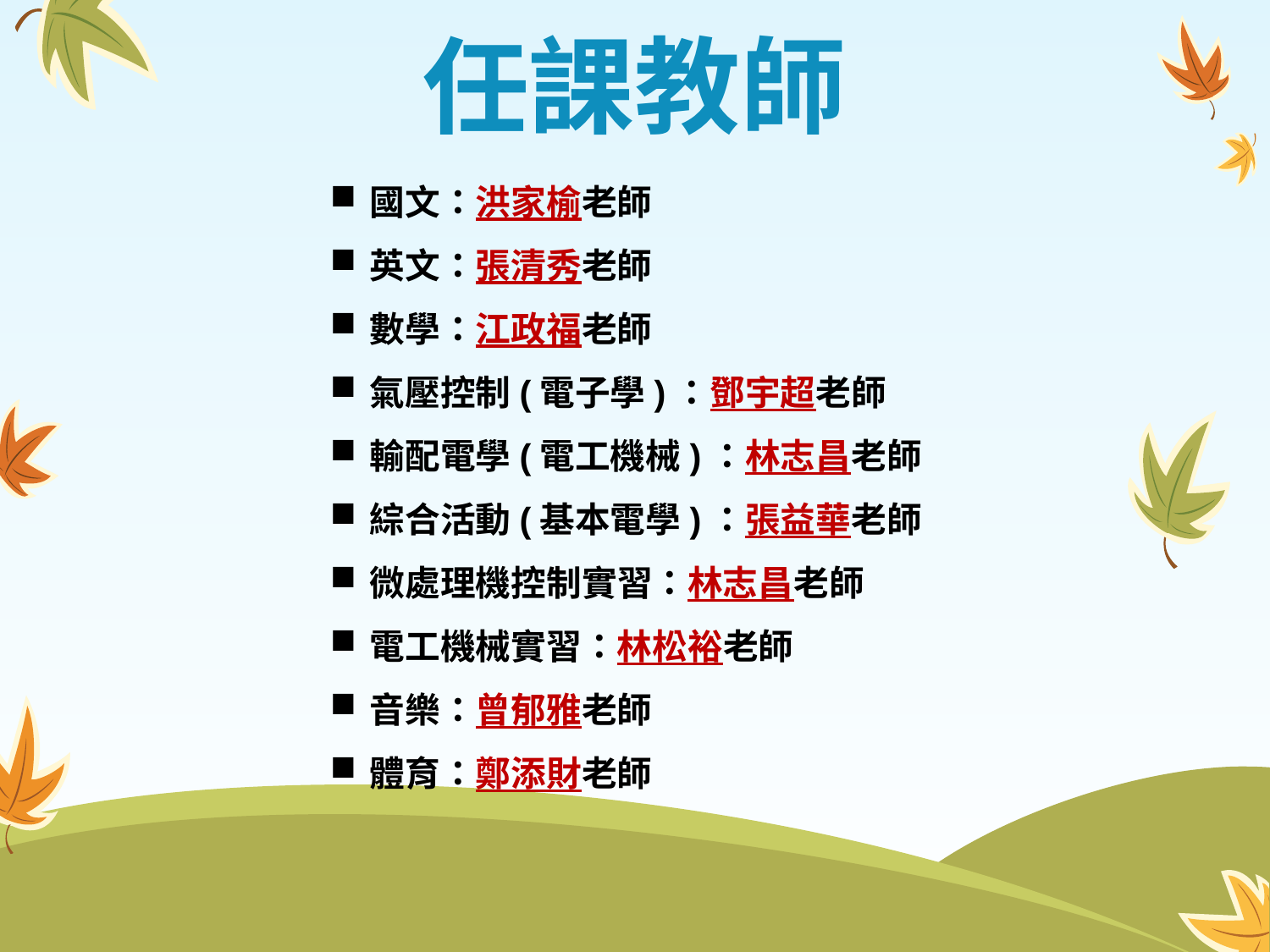

# 任課教師
國文：洪家榆老師
英文：張清秀老師
數學：江政福老師
氣壓控制(電子學)：鄧宇超老師
輸配電學(電工機械)：林志昌老師
綜合活動(基本電學)：張益華老師
微處理機控制實習：林志昌老師
電工機械實習：林松裕老師
音樂：曾郁雅老師
體育：鄭添財老師